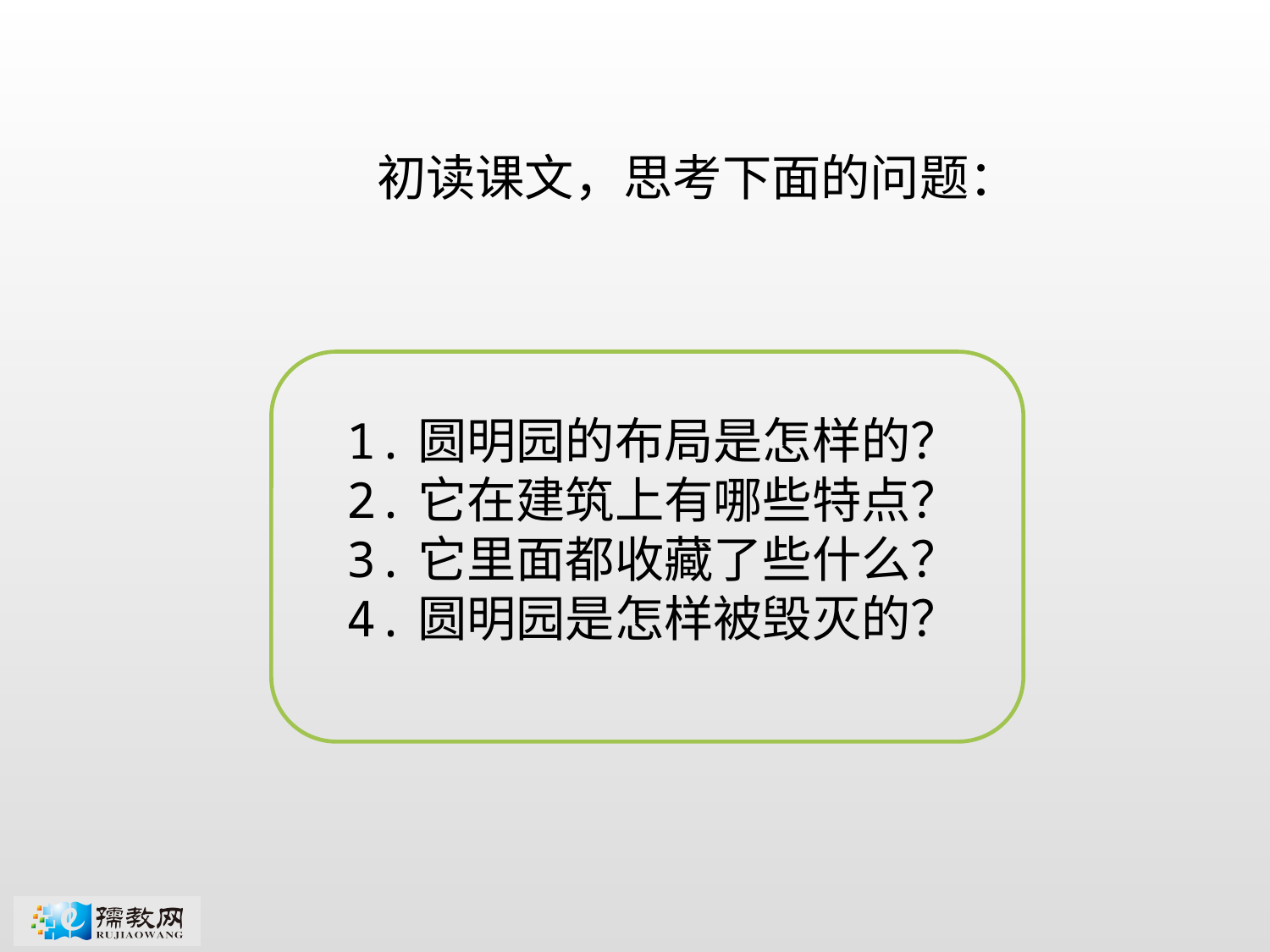

初读课文，思考下面的问题：

1.圆明园的布局是怎样的？
2.它在建筑上有哪些特点？
3.它里面都收藏了些什么？
4.圆明园是怎样被毁灭的？